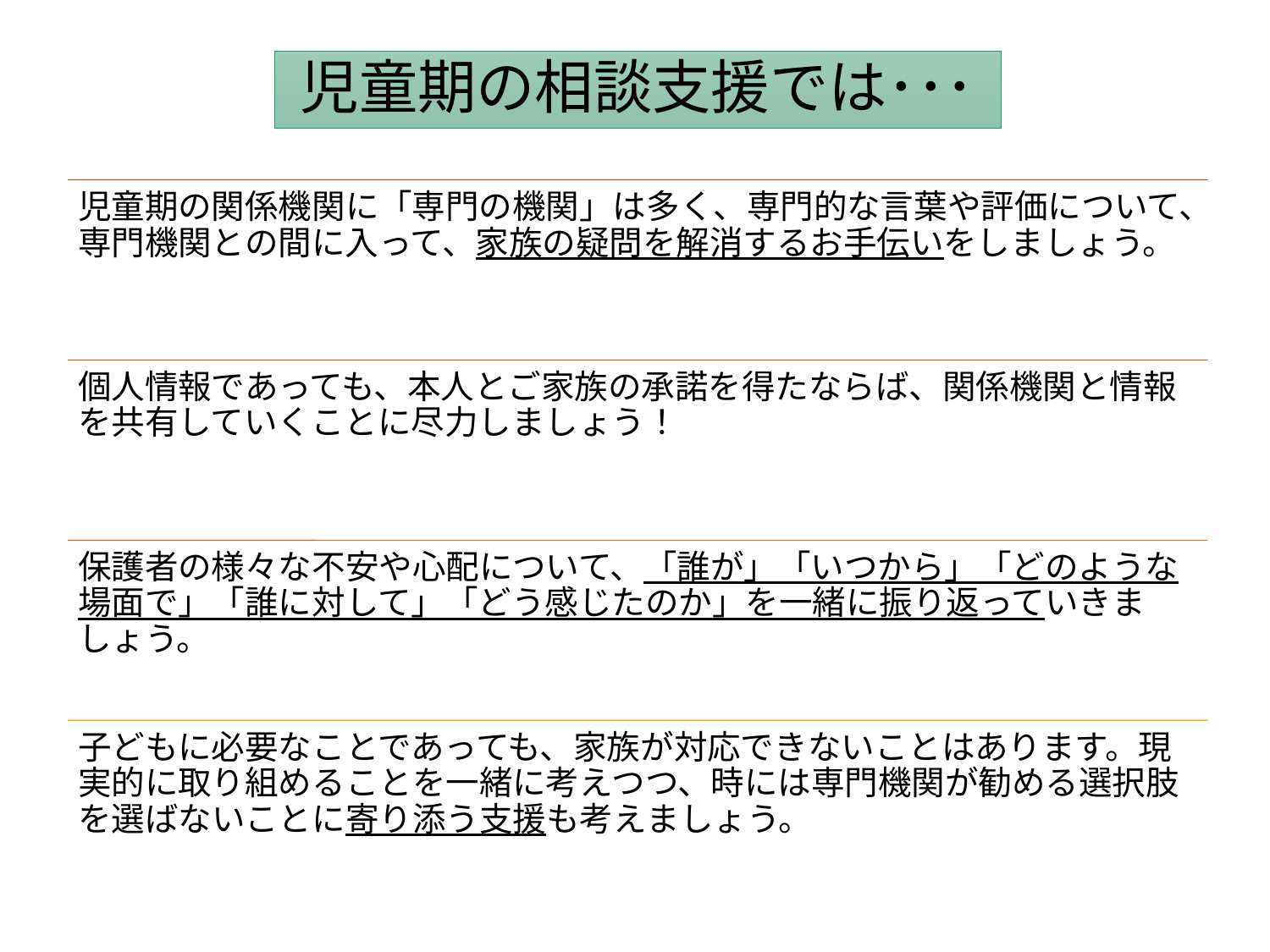

# 児童期の相談支援では･･･
児童期の関係機関に「専門の機関」は多く、専門的な言葉や評価について、専門機関との間に入って、家族の疑問を解消するお手伝いをしましょう。
個人情報であっても、本人とご家族の承諾を得たならば、関係機関と情報を共有していくことに尽力しましょう！
保護者の様々な不安や心配について、「誰が」「いつから」「どのような場面で」「誰に対して」「どう感じたのか」を一緒に振り返っていきましょう。
子どもに必要なことであっても、家族が対応できないことはあります。現実的に取り組めることを一緒に考えつつ、時には専門機関が勧める選択肢を選ばないことに寄り添う支援も考えましょう。
30